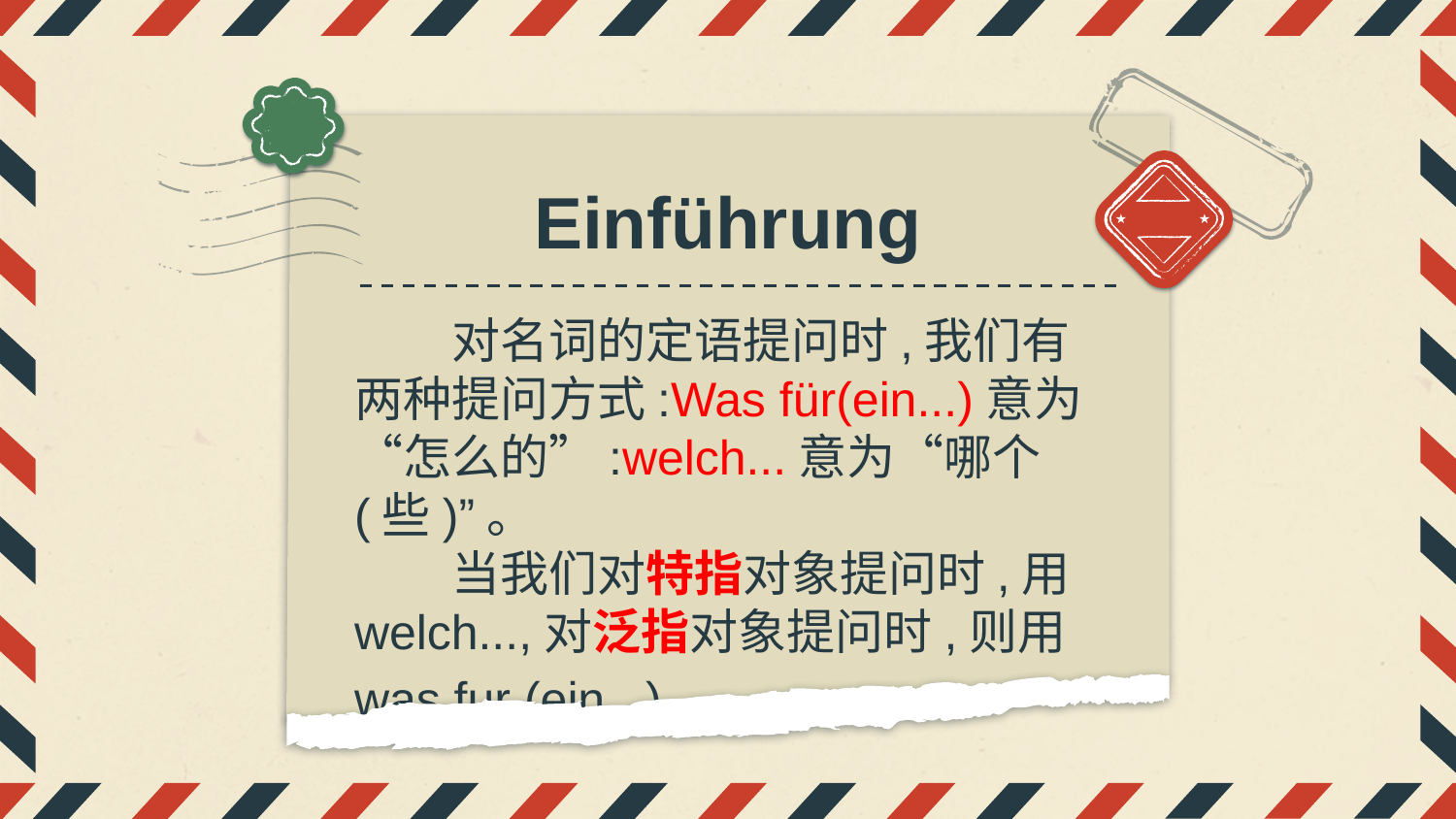

# Einführung

对名词的定语提问时,我们有两种提问方式:Was für(ein...)意为“怎么的”:welch...意为“哪个(些)”。
当我们对特指对象提问时,用welch...,对泛指对象提问时,则用was fur (ein...).